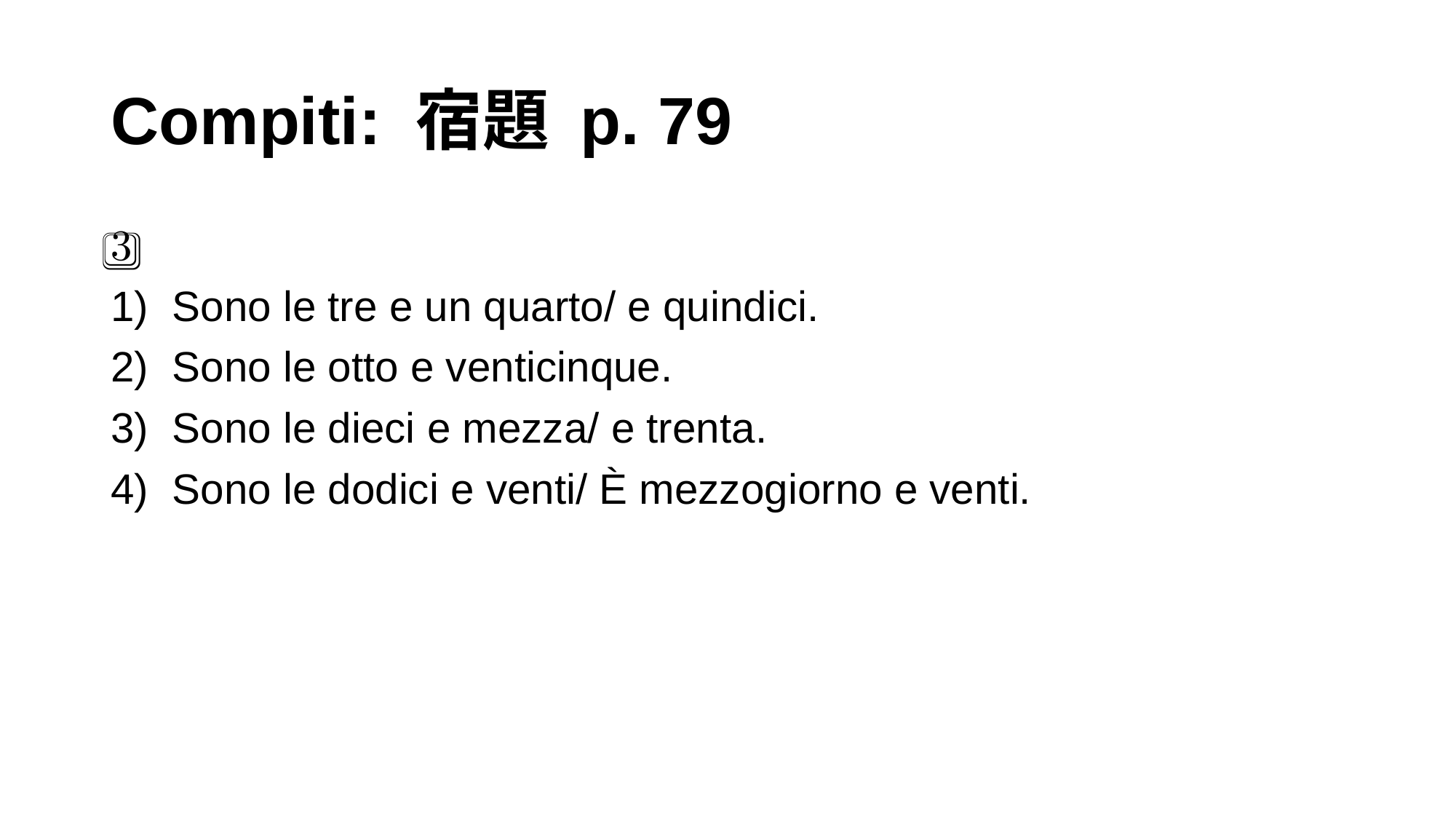

# Compiti: 宿題 p. 79
3⃣
Sono le tre e un quarto/ e quindici.
Sono le otto e venticinque.
Sono le dieci e mezza/ e trenta.
Sono le dodici e venti/ È mezzogiorno e venti.